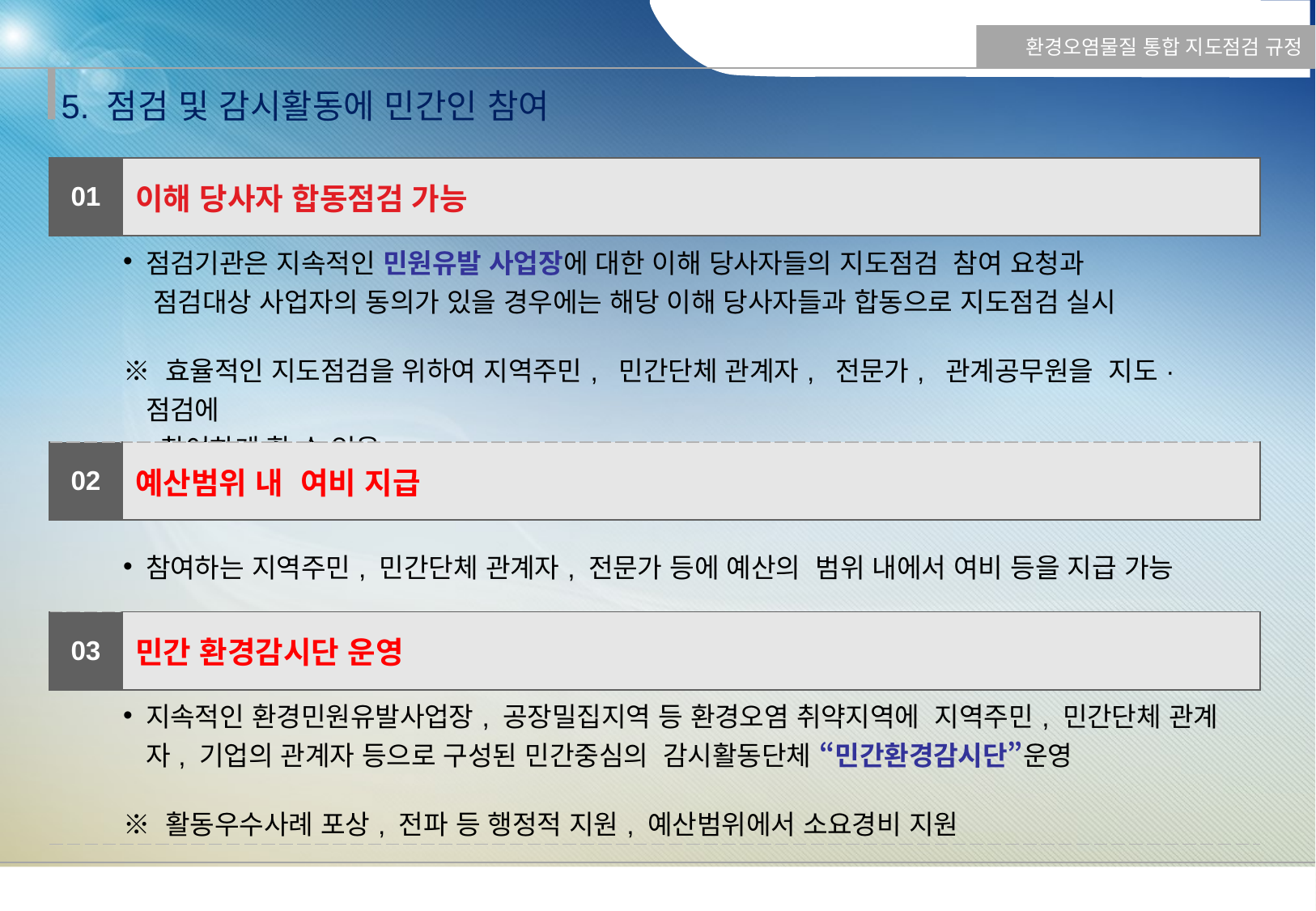

환경오염물질 통합 지도점검 규정
5. 점검 및 감시활동에 민간인 참여
| 01 | 이해 당사자 합동점검 가능 |
| --- | --- |
| 점검기관은 지속적인 민원유발 사업장에 대한 이해 당사자들의 지도점검 참여 요청과 점검대상 사업자의 동의가 있을 경우에는 해당 이해 당사자들과 합동으로 지도점검 실시 ※ 효율적인 지도점검을 위하여 지역주민, 민간단체 관계자, 전문가, 관계공무원을 지도·점검에 참여하게 할 수 있음 |  |
| 02 | 예산범위 내 여비 지급 |
| 참여하는 지역주민, 민간단체 관계자, 전문가 등에 예산의 범위 내에서 여비 등을 지급 가능 |  |
| 03 | 민간 환경감시단 운영 |
| 지속적인 환경민원유발사업장, 공장밀집지역 등 환경오염 취약지역에 지역주민, 민간단체 관계자, 기업의 관계자 등으로 구성된 민간중심의 감시활동단체 “민간환경감시단”운영 ※ 활동우수사례 포상, 전파 등 행정적 지원, 예산범위에서 소요경비 지원 |  |